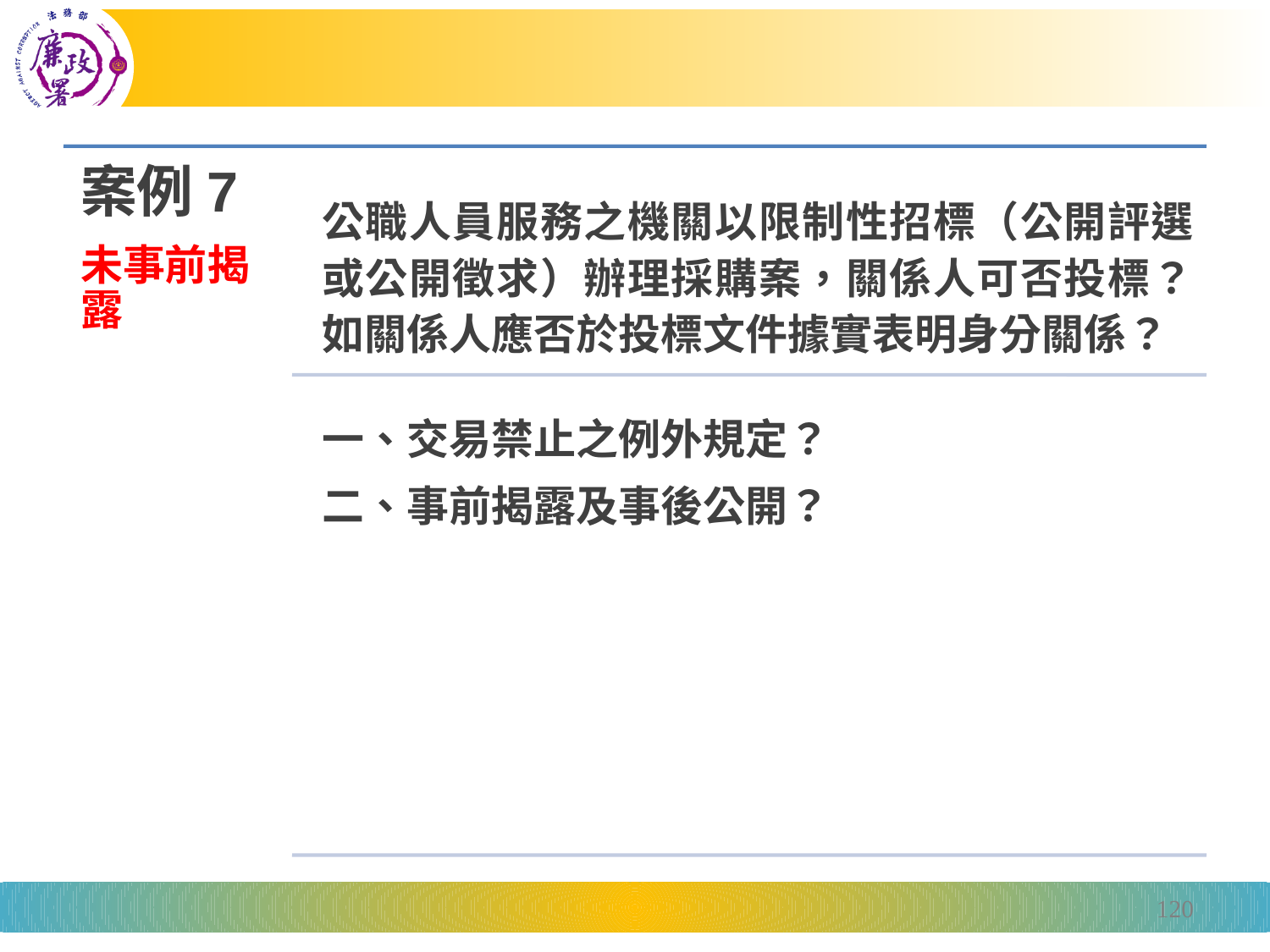

案例7
未事前揭露
公職人員服務之機關以限制性招標（公開評選或公開徵求）辦理採購案，關係人可否投標？如關係人應否於投標文件據實表明身分關係？
一、交易禁止之例外規定？
二、事前揭露及事後公開？
120